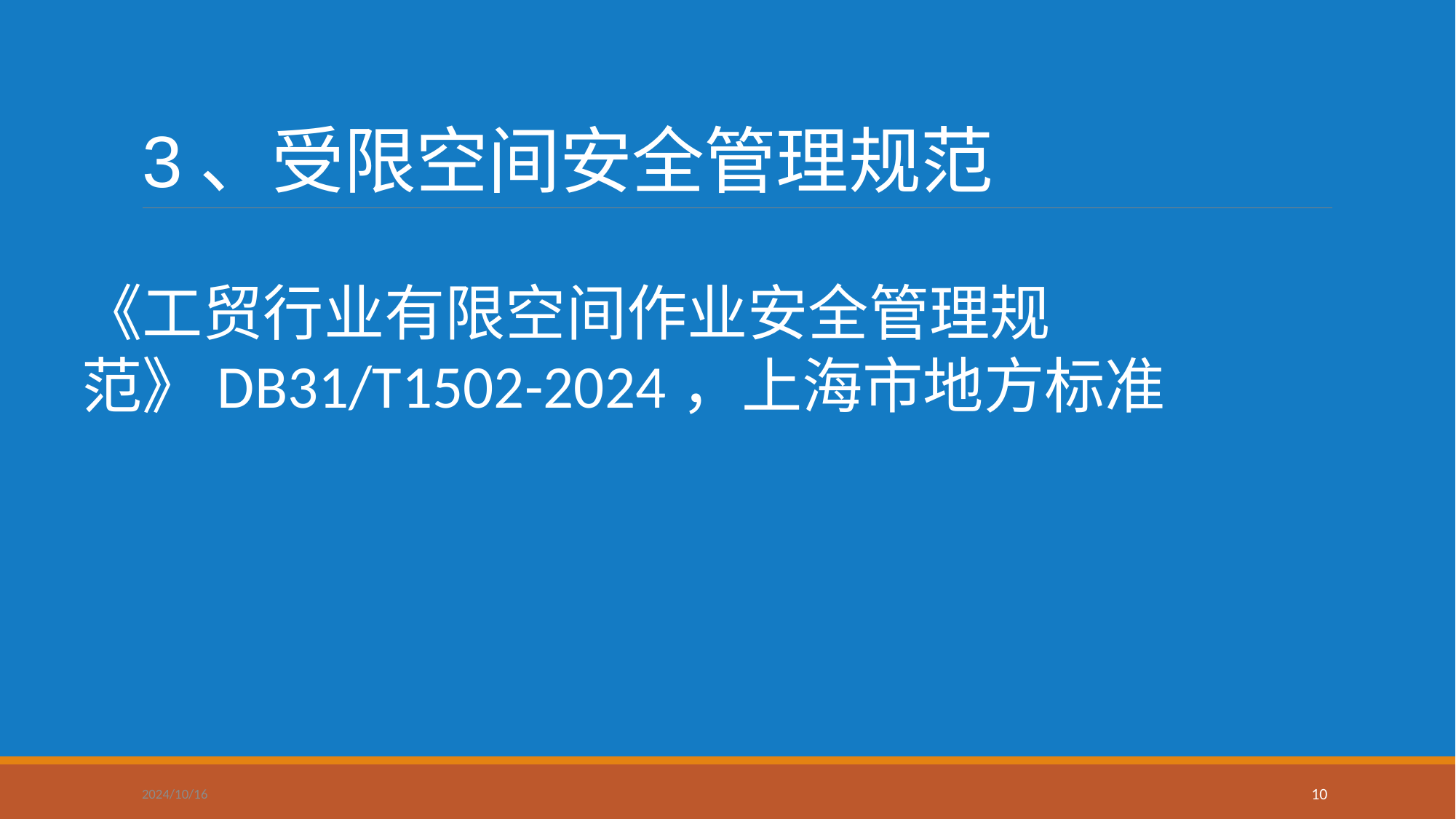

# 3、受限空间安全管理规范

《工贸行业有限空间作业安全管理规范》DB31/T1502-2024，上海市地方标准
2024/10/16
10